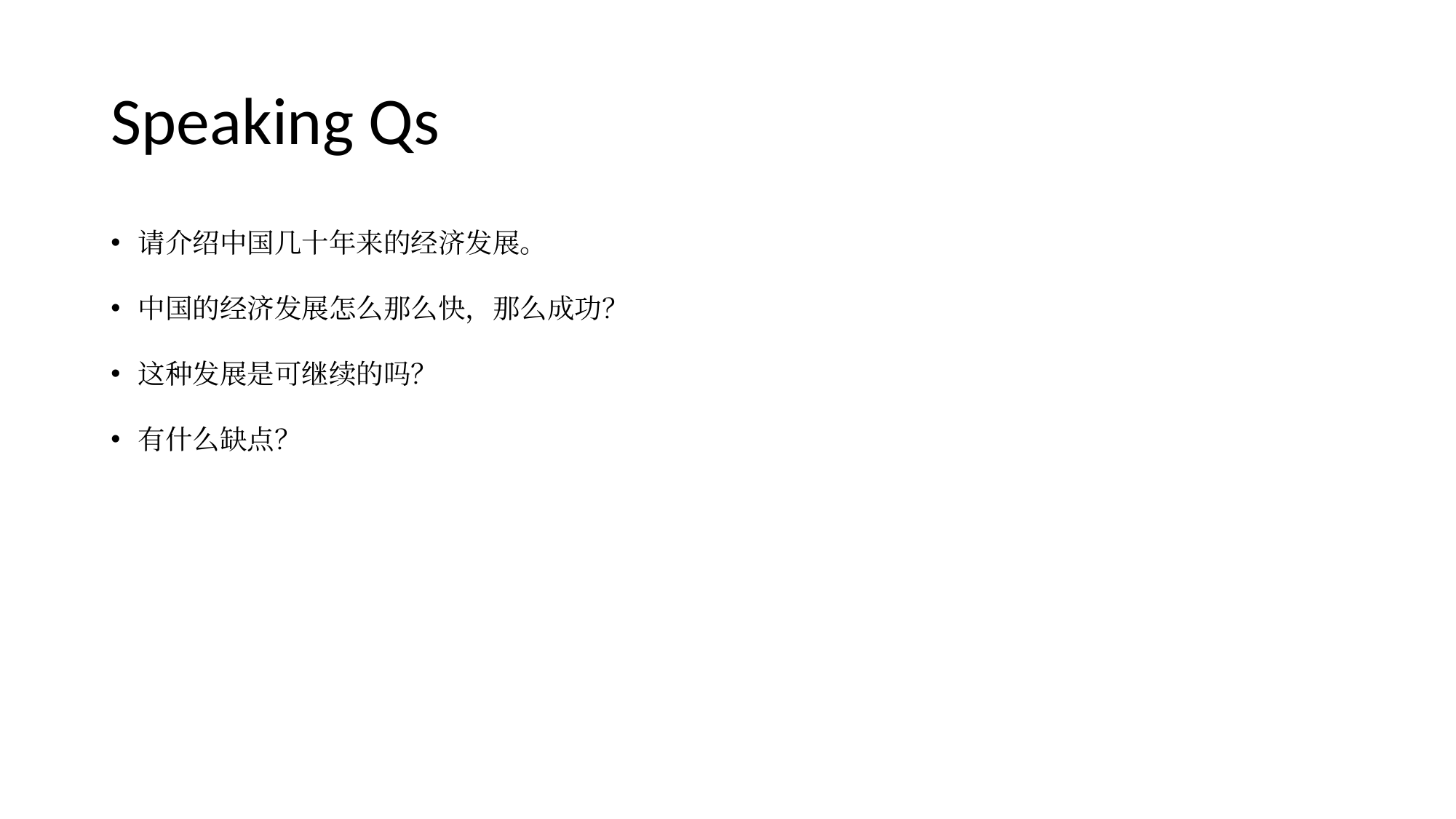

# Speaking Qs
请介绍中国几十年来的经济发展。
中国的经济发展怎么那么快，那么成功？
这种发展是可继续的吗？
有什么缺点？